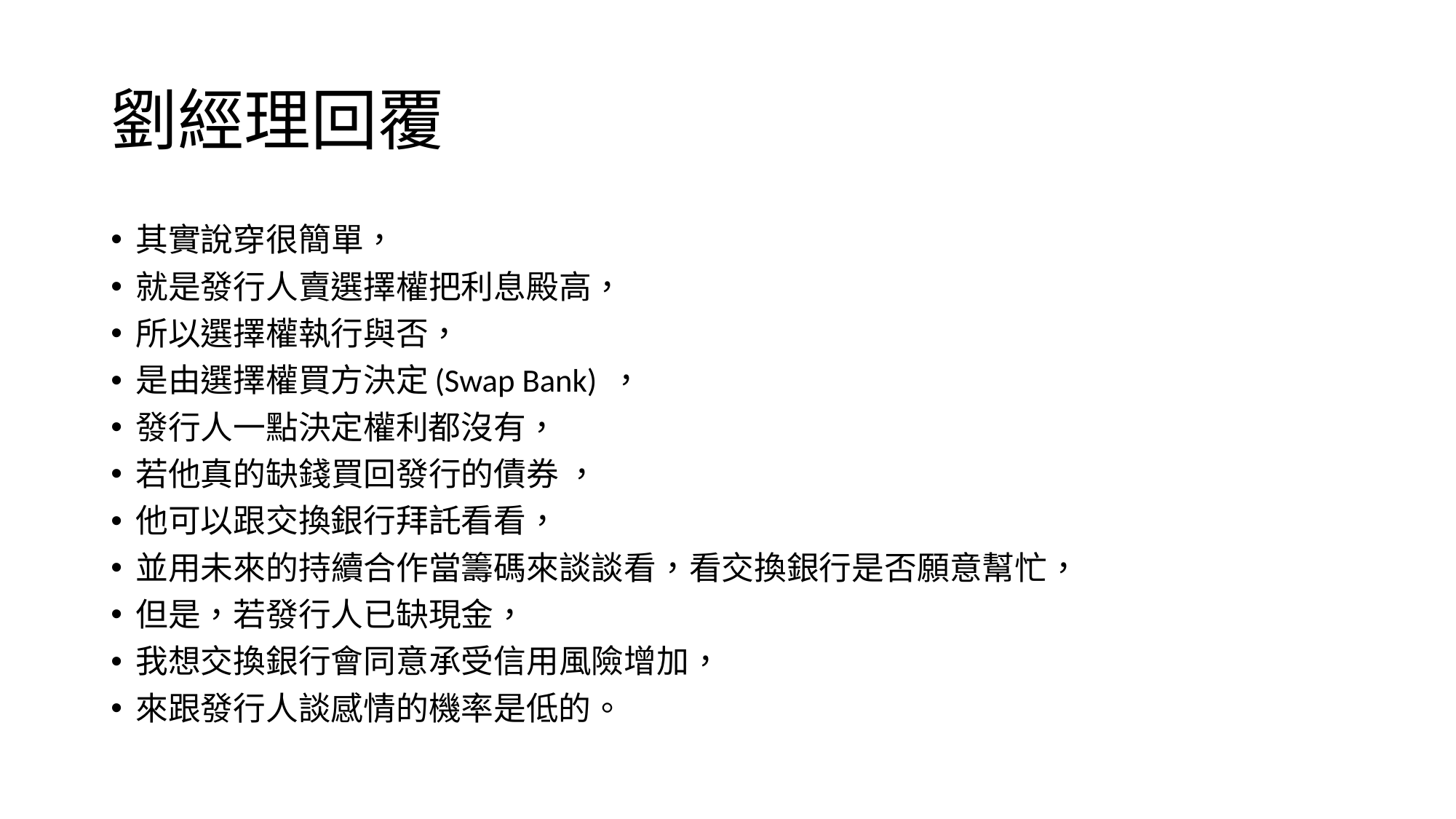

# 劉經理回覆
其實說穿很簡單，
就是發行人賣選擇權把利息殿高，
所以選擇權執行與否，
是由選擇權買方決定(Swap Bank) ，
發行人一點決定權利都沒有，
若他真的缺錢買回發行的債券 ，
他可以跟交換銀行拜託看看，
並用未來的持續合作當籌碼來談談看，看交換銀行是否願意幫忙，
但是，若發行人已缺現金，
我想交換銀行會同意承受信用風險增加，
來跟發行人談感情的機率是低的。